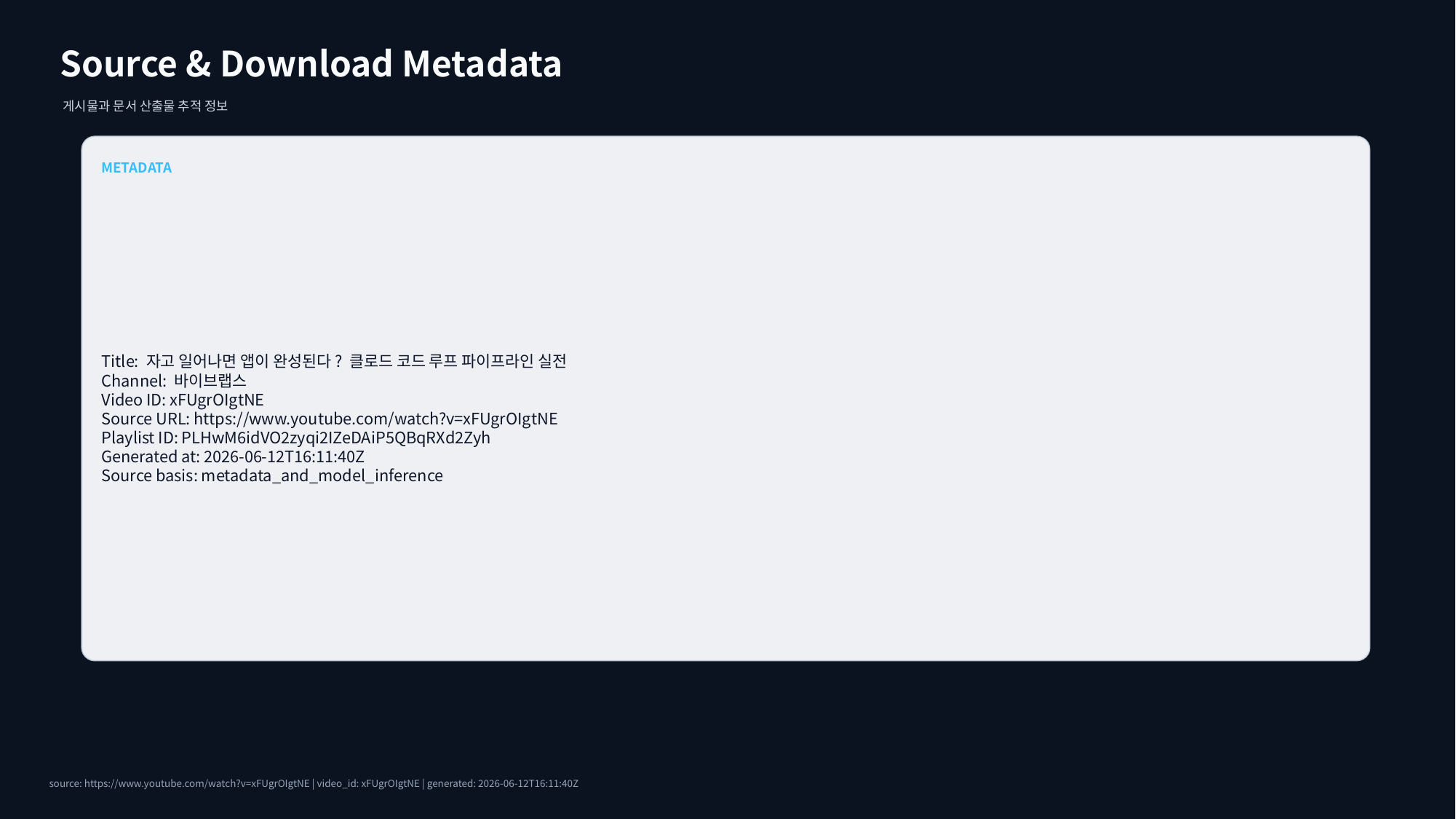

Source & Download Metadata
게시물과 문서 산출물 추적 정보

METADATA
Title: 자고 일어나면 앱이 완성된다? 클로드 코드 루프 파이프라인 실전
Channel: 바이브랩스
Video ID: xFUgrOIgtNE
Source URL: https://www.youtube.com/watch?v=xFUgrOIgtNE
Playlist ID: PLHwM6idVO2zyqi2IZeDAiP5QBqRXd2Zyh
Generated at: 2026-06-12T16:11:40Z
Source basis: metadata_and_model_inference
source: https://www.youtube.com/watch?v=xFUgrOIgtNE | video_id: xFUgrOIgtNE | generated: 2026-06-12T16:11:40Z